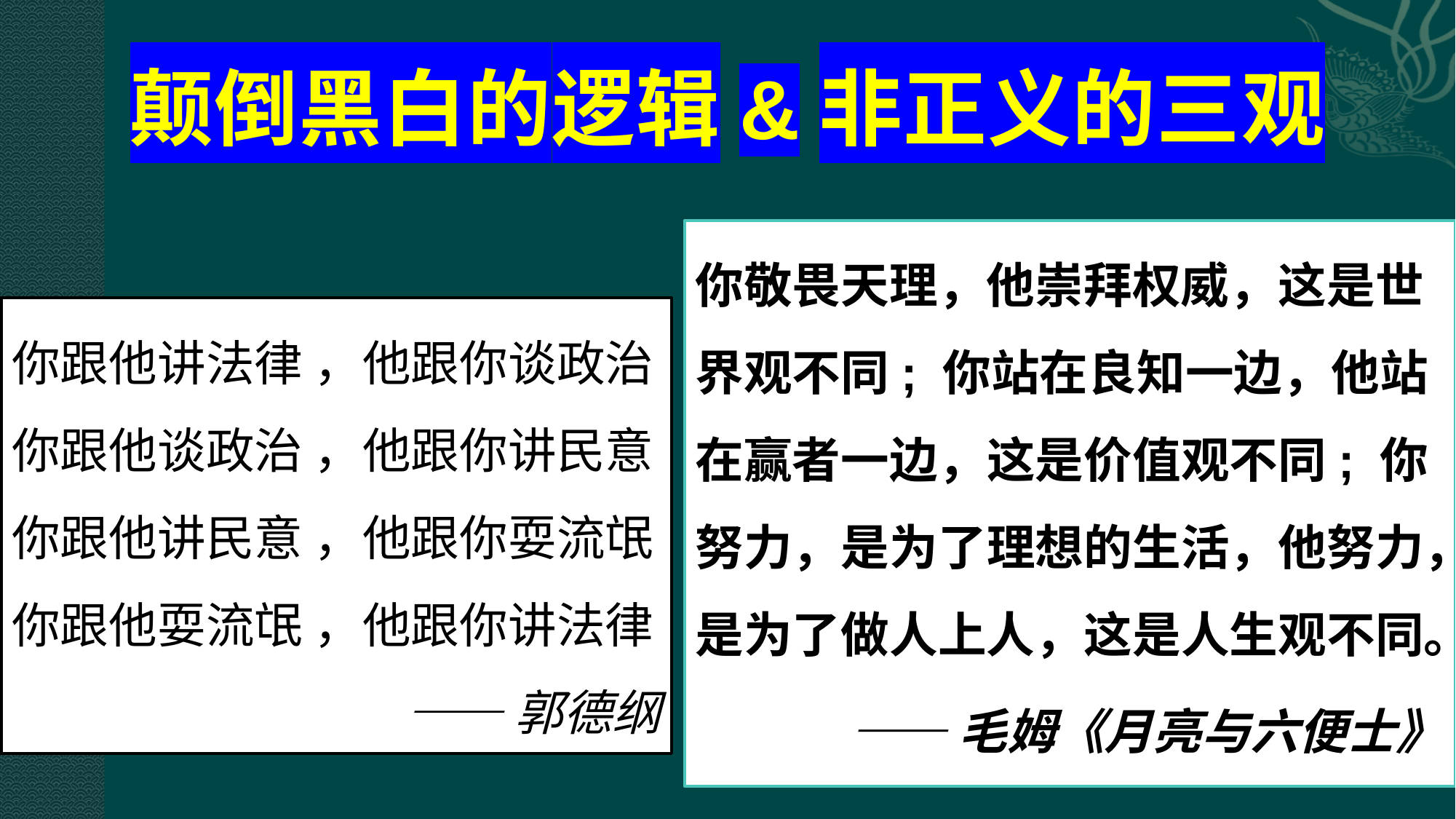

# 颠倒黑白的逻辑&非正义的三观
你敬畏天理，他崇拜权威，这是世界观不同; 你站在良知一边，他站在赢者一边，这是价值观不同; 你努力，是为了理想的生活，他努力，是为了做人上人，这是人生观不同。
——毛姆《月亮与六便士》

你跟他讲法律 ，他跟你谈政治
你跟他谈政治 ，他跟你讲民意
你跟他讲民意 ，他跟你耍流氓
你跟他耍流氓 ，他跟你讲法律
——郭德纲